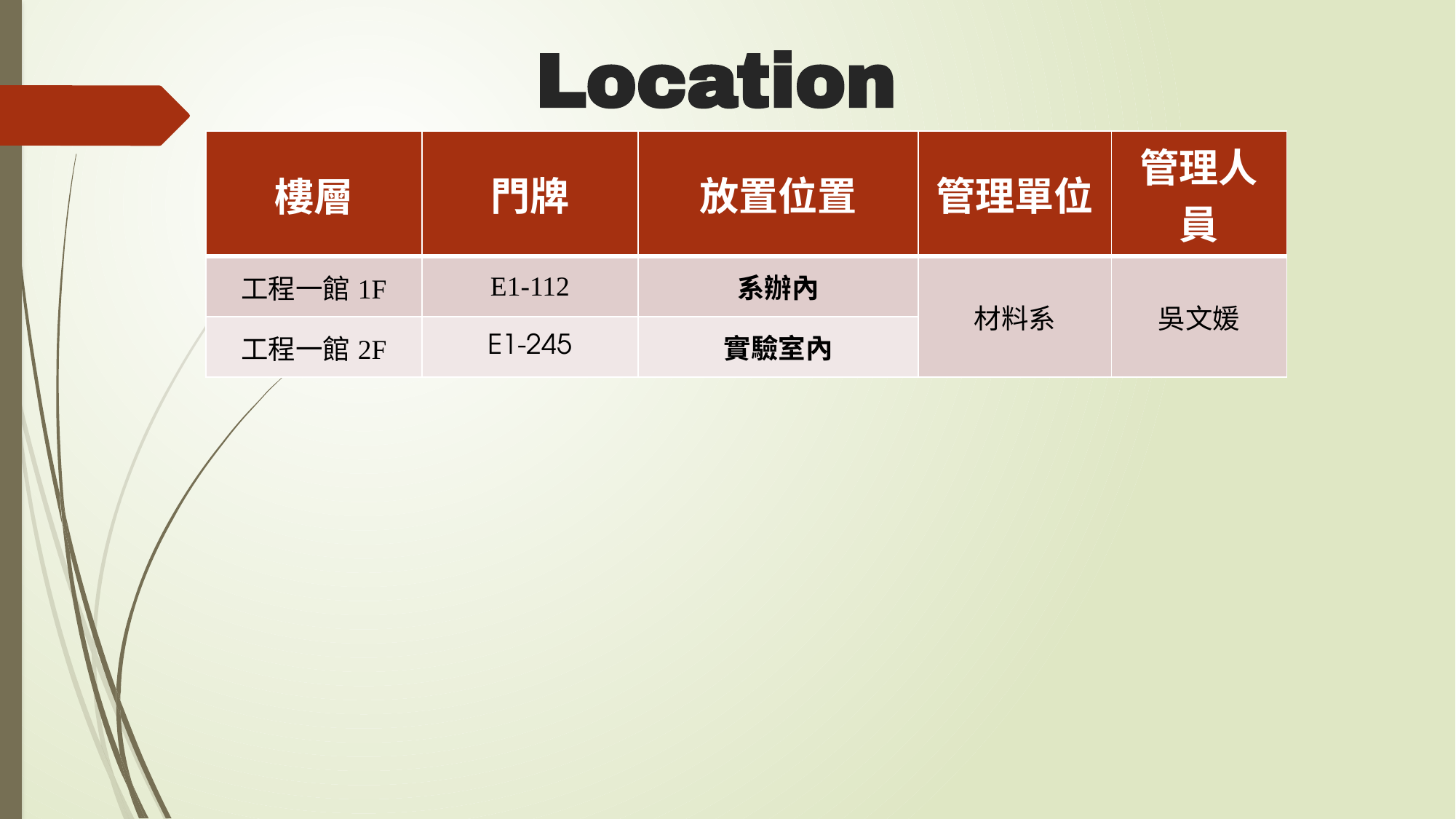

# Location
| 樓層 | 門牌 | 放置位置 | 管理單位 | 管理人員 |
| --- | --- | --- | --- | --- |
| 工程一館1F | E1-112 | 系辦內 | 材料系 | 吳文媛 |
| 工程一館2F | E1-245 | 實驗室內 |  |  |